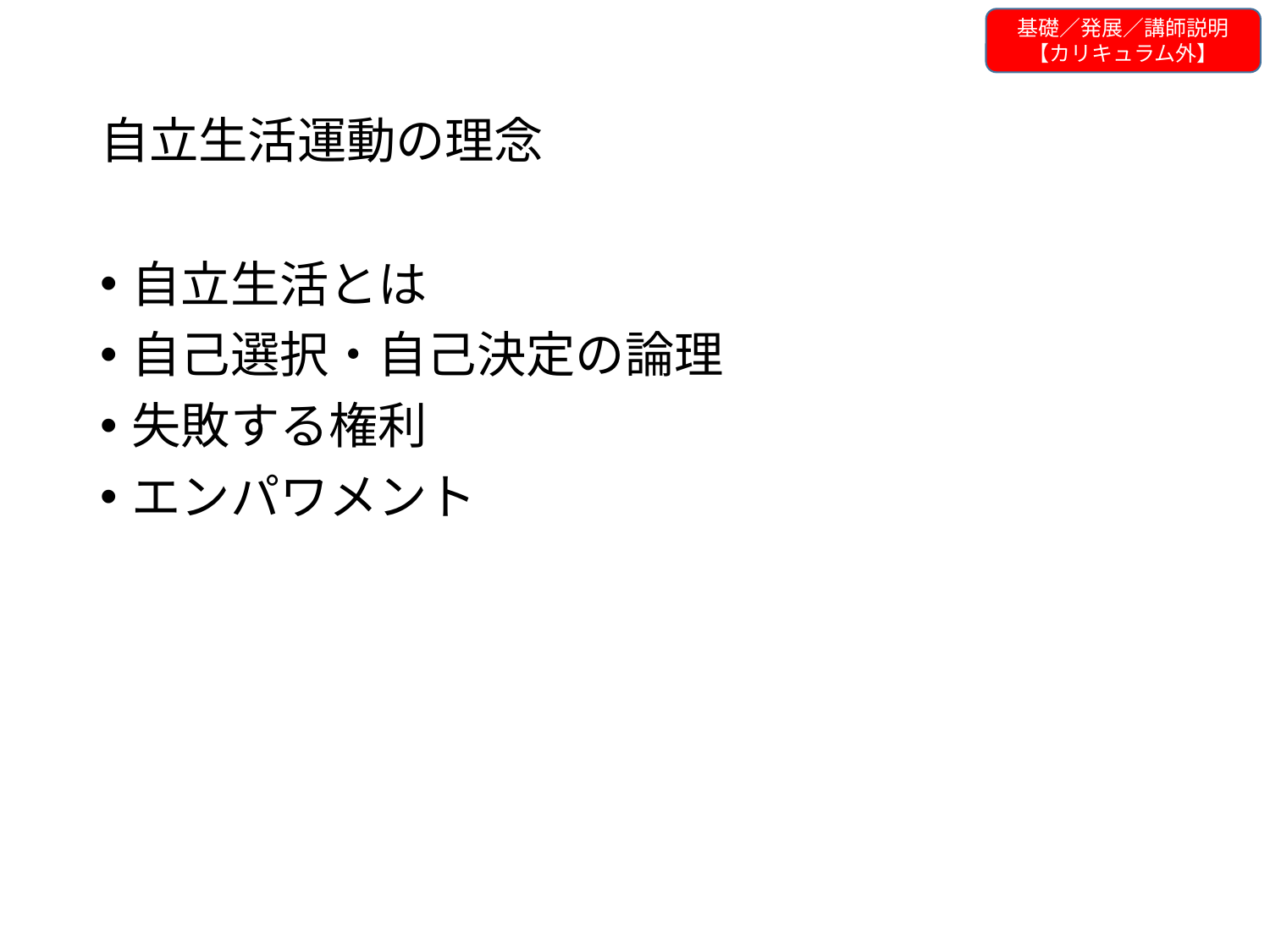

基礎／発展／講師説明
【カリキュラム外】
# 自立生活運動の理念
自立生活とは
自己選択・自己決定の論理
失敗する権利
エンパワメント